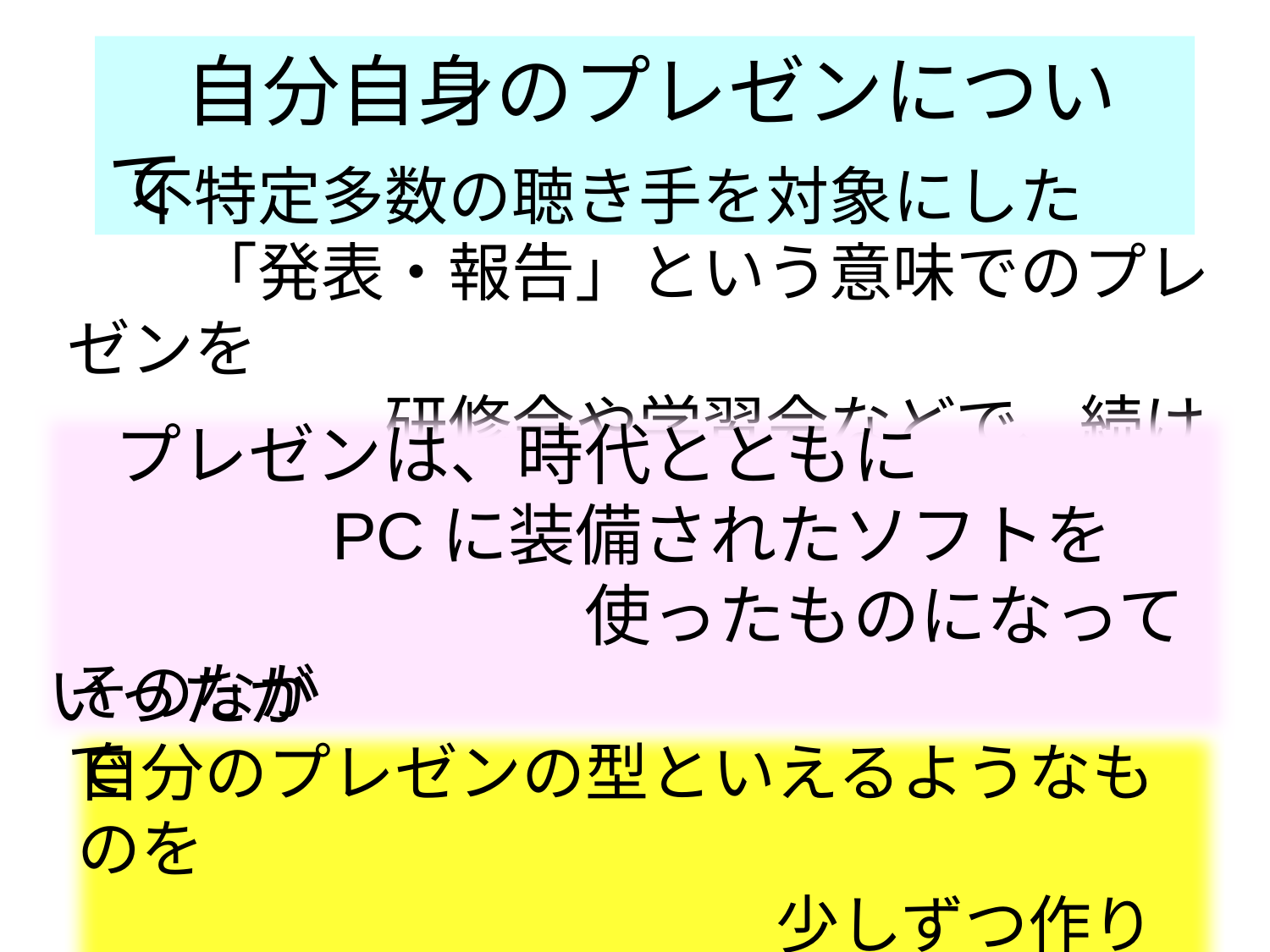

自分自身のプレゼンについて
　不特定多数の聴き手を対象にした
　　「発表・報告」という意味でのプレゼンを
　　　　　研修会や学習会などで、続けてきた
　プレゼンは、時代とともに
　　　　PCに装備されたソフトを
　　　　　　　　使ったものになっていったが
そのなかで
自分のプレゼンの型といえるようなものを
　　　　　　　　　　　少しずつ作り上げてきた